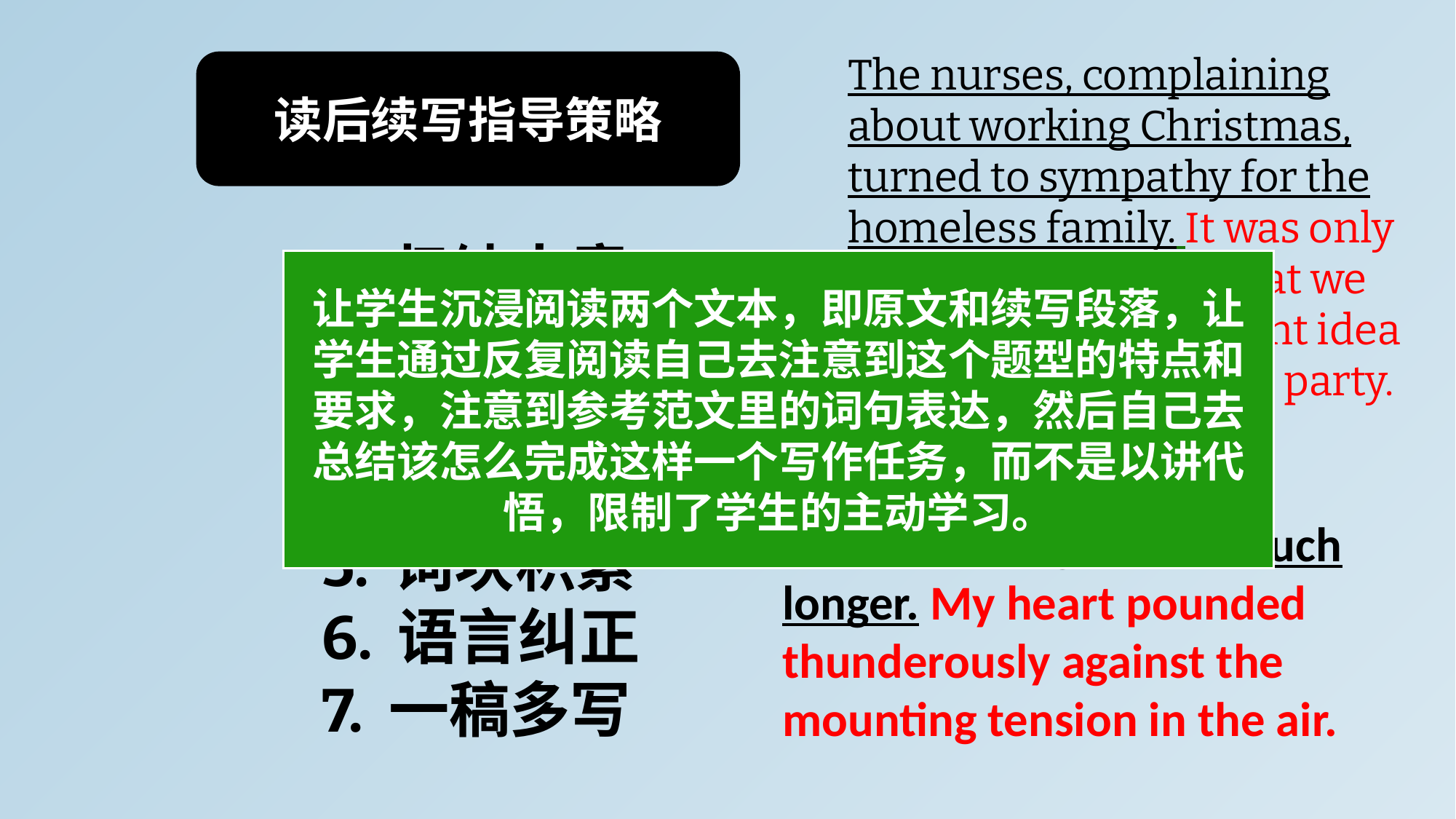

The nurses, complaining about working Christmas, turned to sympathy for the homeless family. It was only a split second later that we came up with a brilliant idea of a special Christmas party.
读后续写指导策略
1. 归纳大意
2. 首句衔接
3.  沉浸  注意
4.  范文导引
5. 词块积累
6. 语言纠正
7. 一稿多写
让学生沉浸阅读两个文本，即原文和续写段落，让学生通过反复阅读自己去注意到这个题型的特点和要求，注意到参考范文里的词句表达，然后自己去总结该怎么完成这样一个写作任务，而不是以讲代悟，限制了学生的主动学习。
I was stuck for five or six minutes though it felt much longer. My heart pounded thunderously against the mounting tension in the air.